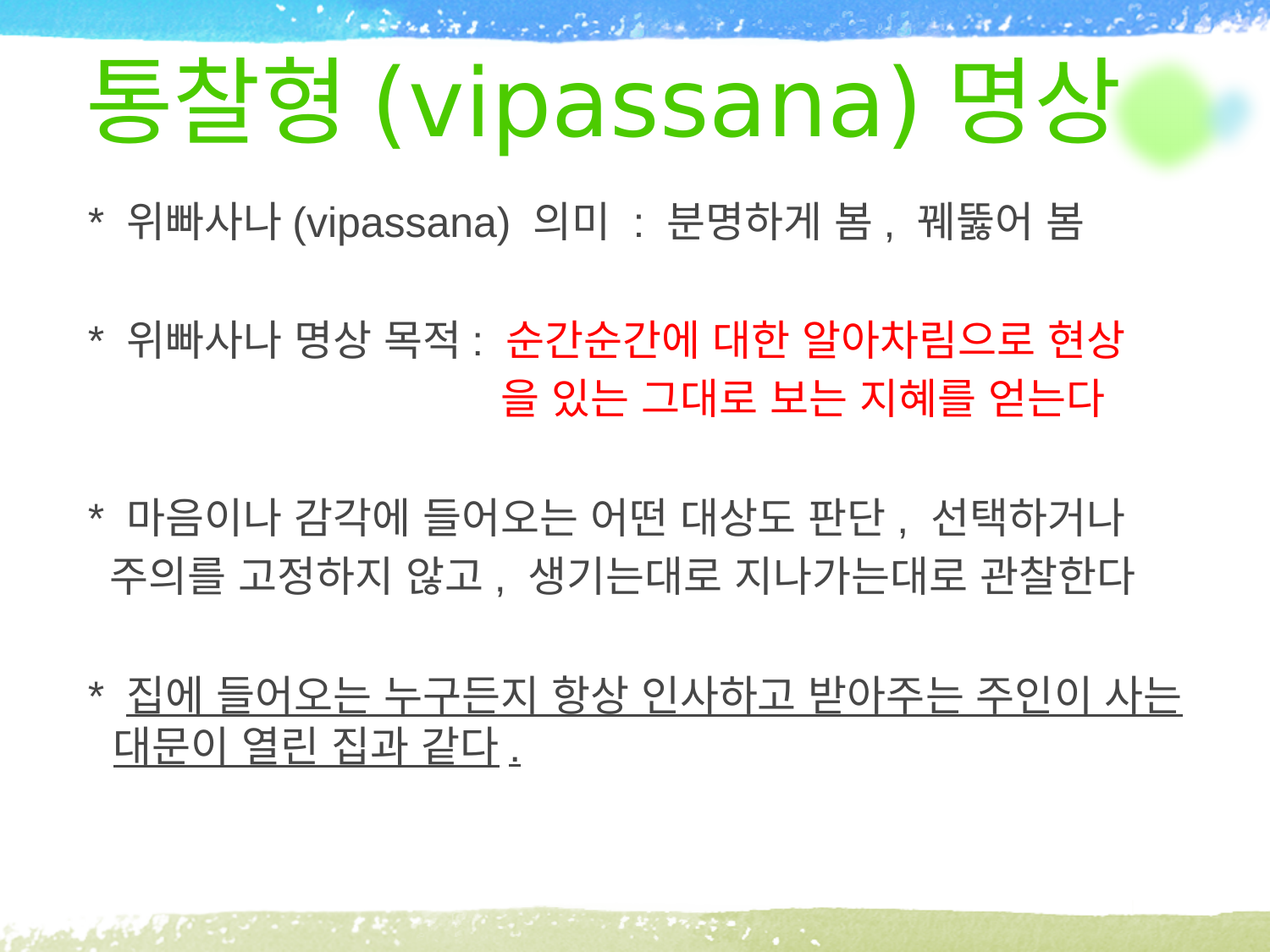

# 통찰형(vipassana)명상
 * 위빠사나(vipassana) 의미 : 분명하게 봄, 꿰뚫어 봄

 * 위빠사나 명상 목적: 순간순간에 대한 알아차림으로 현상
                                   을 있는 그대로 보는 지혜를 얻는다

 * 마음이나 감각에 들어오는 어떤 대상도 판단, 선택하거나
  주의를 고정하지 않고, 생기는대로 지나가는대로 관찰한다

 * 집에 들어오는 누구든지 항상 인사하고 받아주는 주인이 사는 대문이 열린 집과 같다.